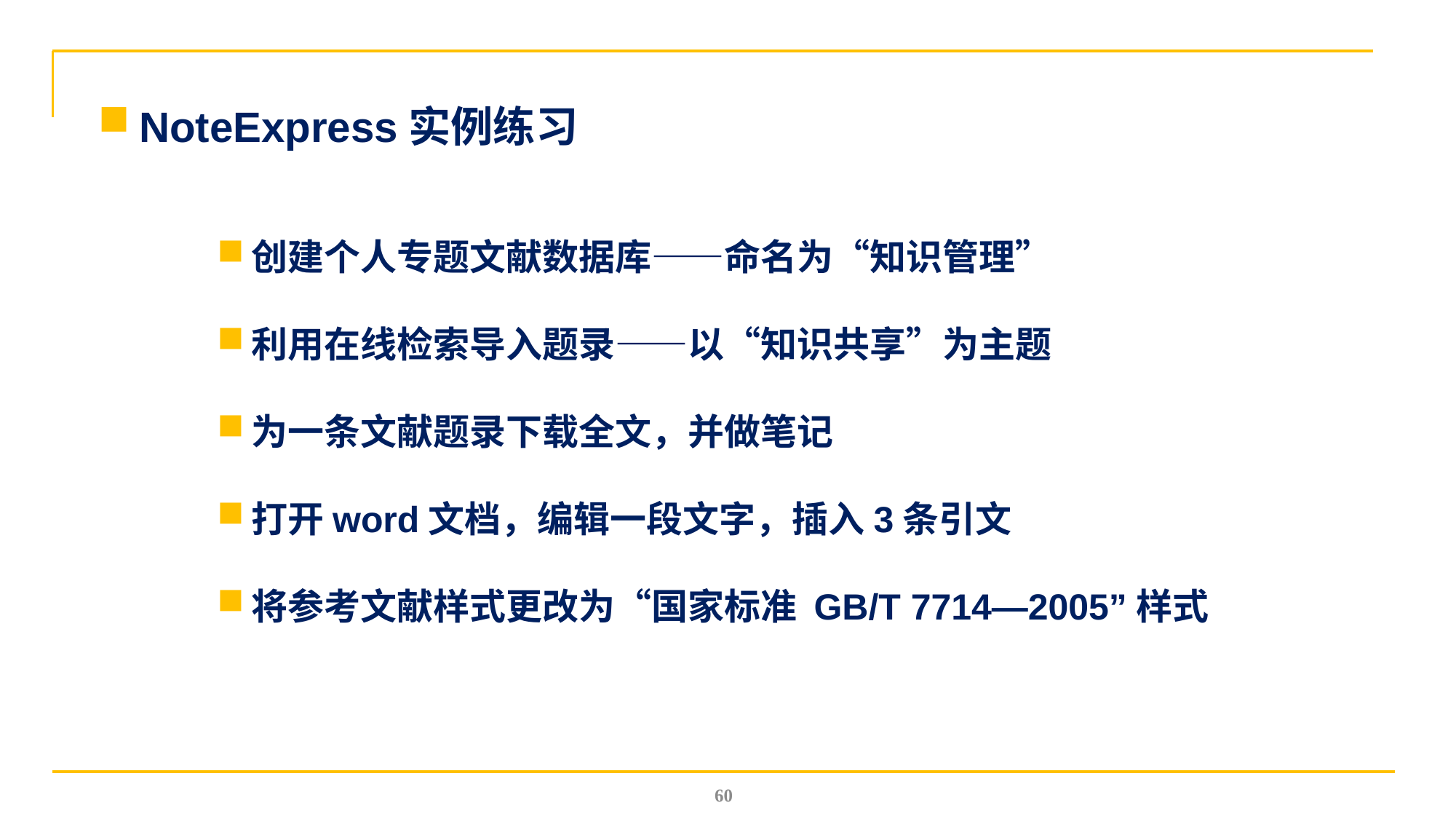

NoteExpress实例练习
创建个人专题文献数据库——命名为“知识管理”
利用在线检索导入题录——以“知识共享”为主题
为一条文献题录下载全文，并做笔记
打开word文档，编辑一段文字，插入3条引文
将参考文献样式更改为“国家标准 GB/T 7714—2005”样式
60